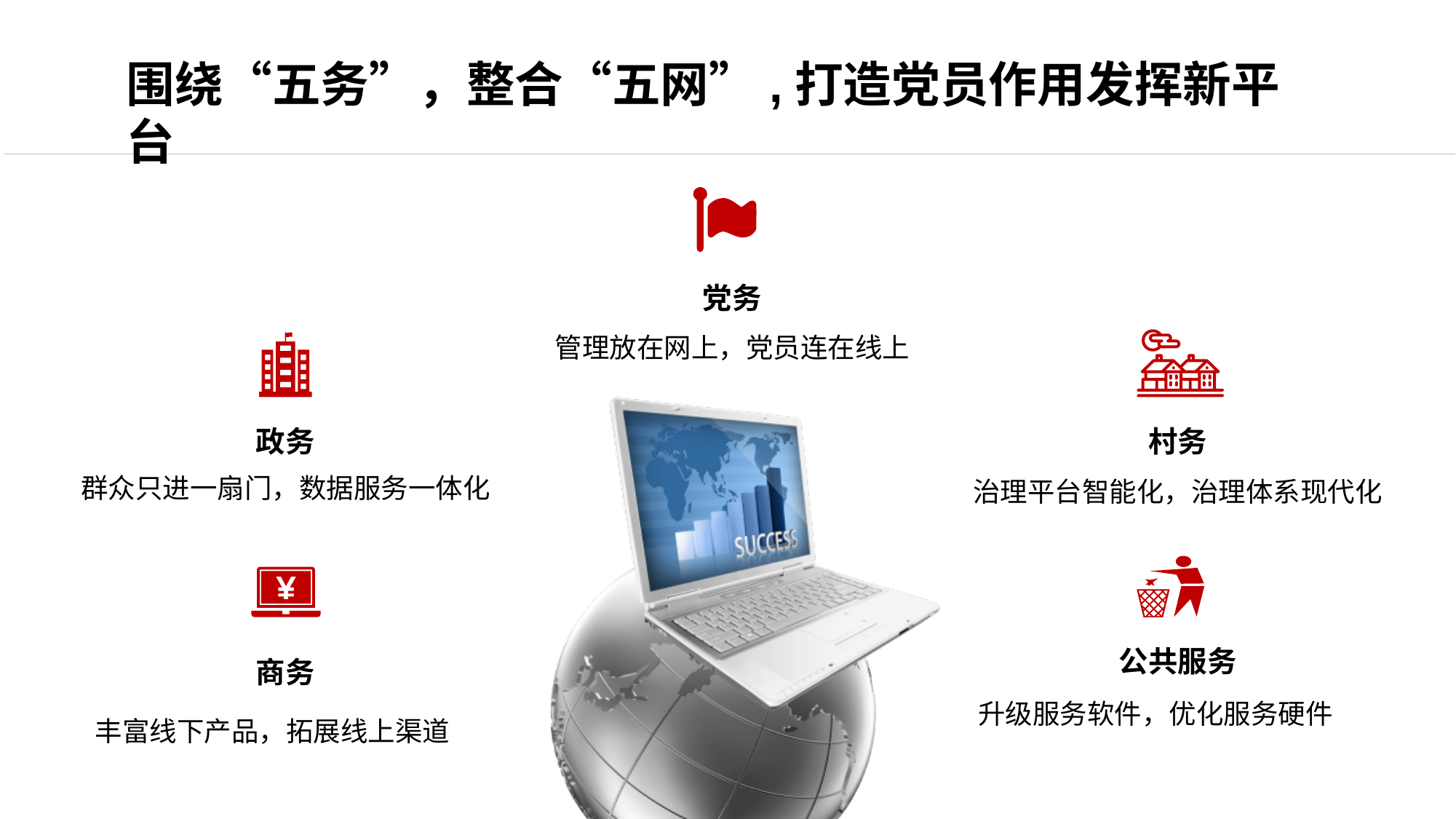

围绕“五务”，整合“五网”,打造党员作用发挥新平台

党务
管理放在网上，党员连在线上

政务
村务
群众只进一扇门，数据服务一体化
治理平台智能化，治理体系现代化

公共服务
商务
升级服务软件，优化服务硬件
丰富线下产品，拓展线上渠道